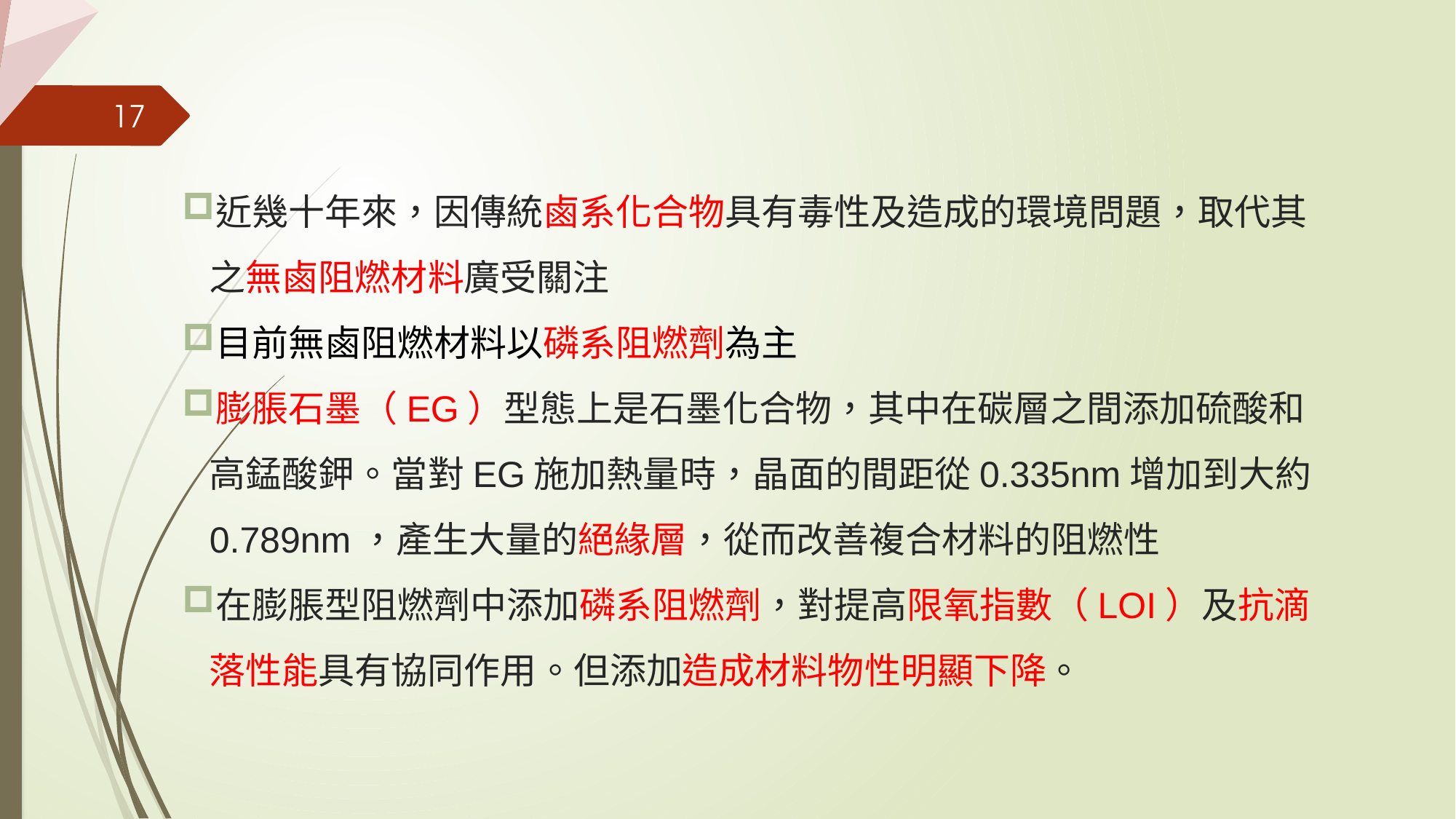

17
近幾十年來，因傳統鹵系化合物具有毒性及造成的環境問題，取代其之無鹵阻燃材料廣受關注
目前無鹵阻燃材料以磷系阻燃劑為主
膨脹石墨（EG）型態上是石墨化合物，其中在碳層之間添加硫酸和高錳酸鉀。當對EG施加熱量時，晶面的間距從0.335nm增加到大約0.789nm，產生大量的絕緣層，從而改善複合材料的阻燃性
在膨脹型阻燃劑中添加磷系阻燃劑，對提高限氧指數（LOI）及抗滴落性能具有協同作用。但添加造成材料物性明顯下降。